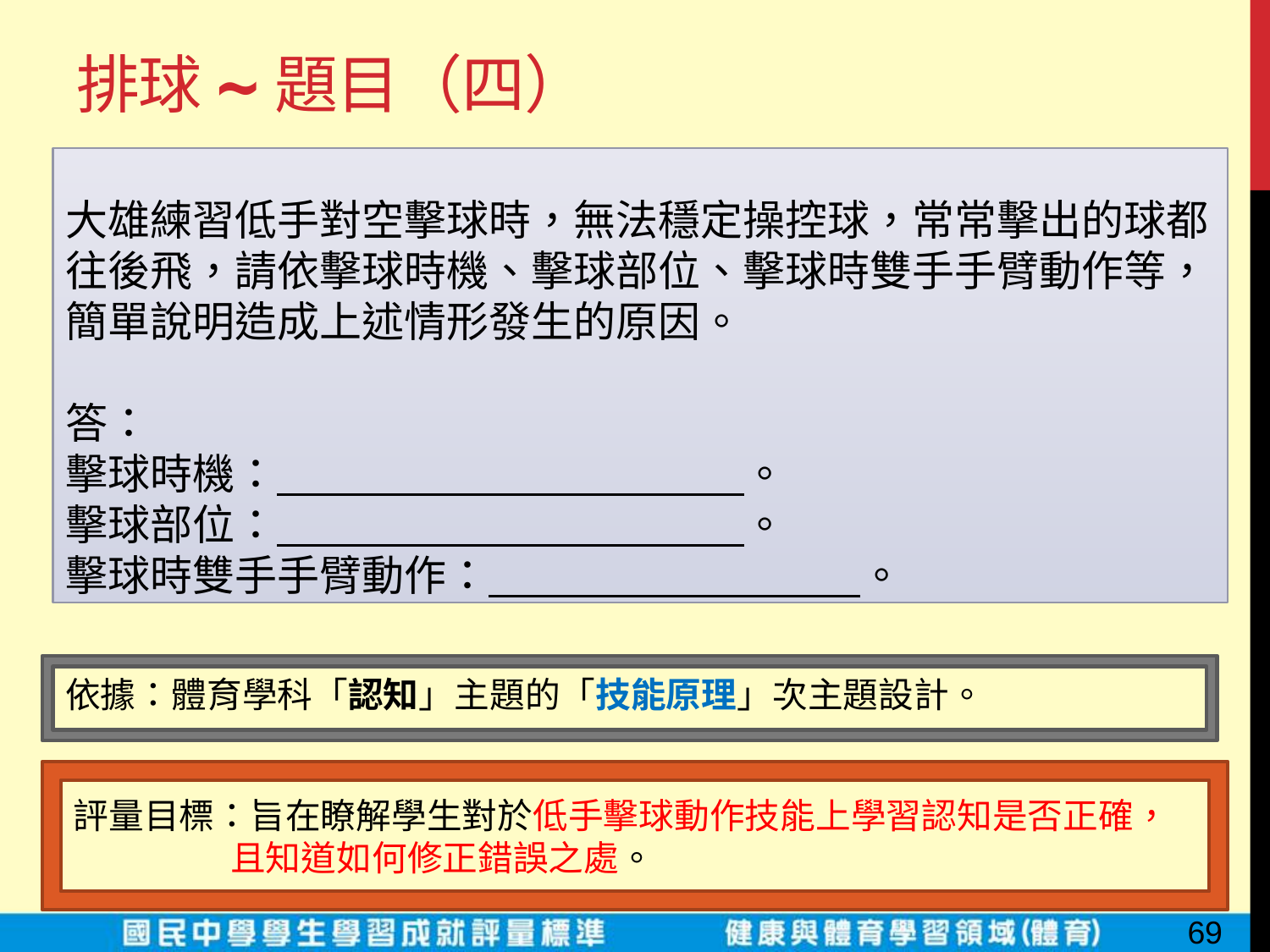

# 排球~題目（四）

大雄練習低手對空擊球時，無法穩定操控球，常常擊出的球都往後飛，請依擊球時機、擊球部位、擊球時雙手手臂動作等，簡單說明造成上述情形發生的原因。

答：
擊球時機：                                                 。
擊球部位：                                                 。
擊球時雙手手臂動作：                                       。

依據：體育學科「認知」主題的「技能原理」次主題設計。

評量目標：旨在瞭解學生對於低手擊球動作技能上學習認知是否正確，
                   且知道如何修正錯誤之處。

69